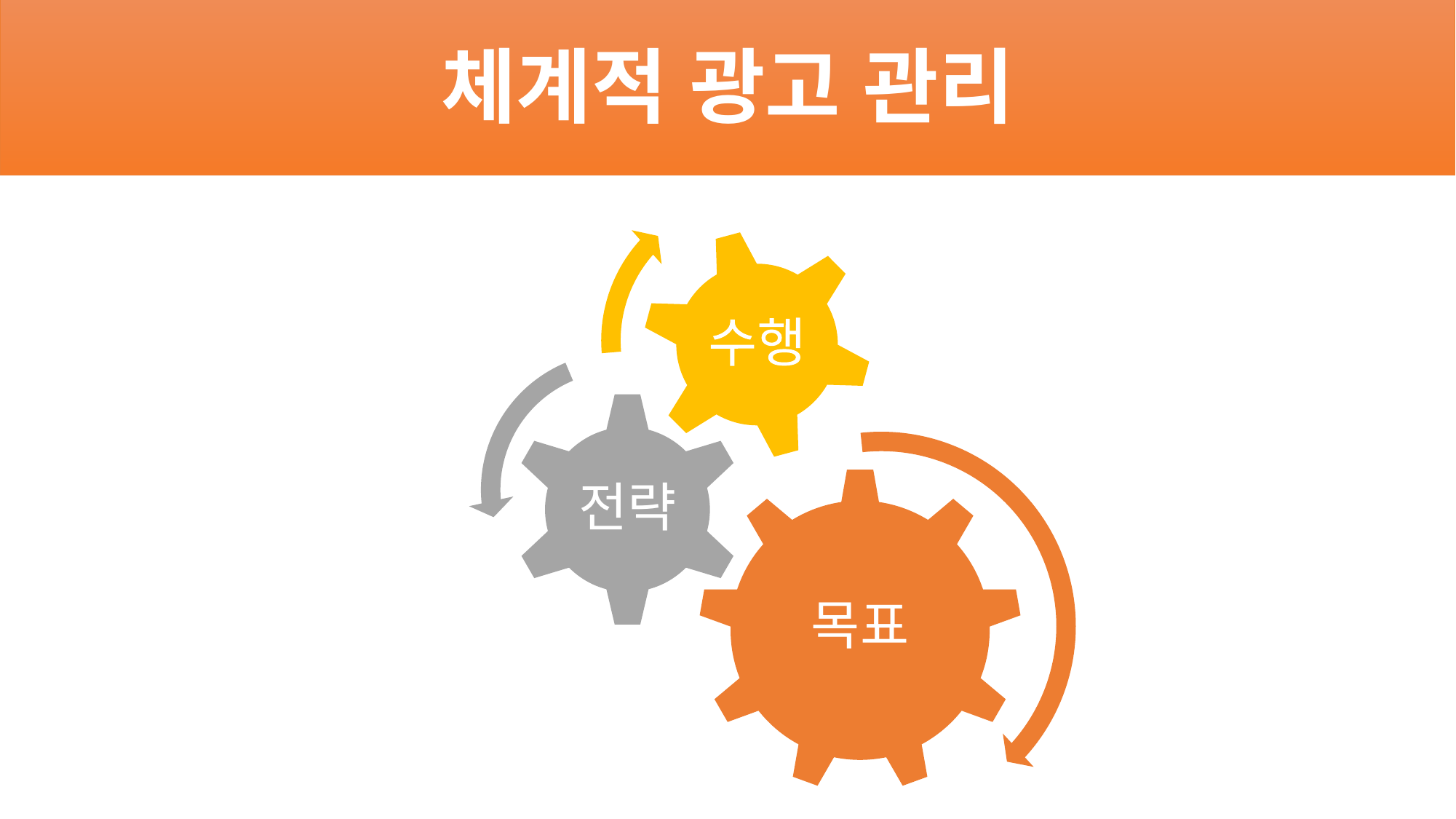

# 체계적 광고 관리
목표
전략
수행